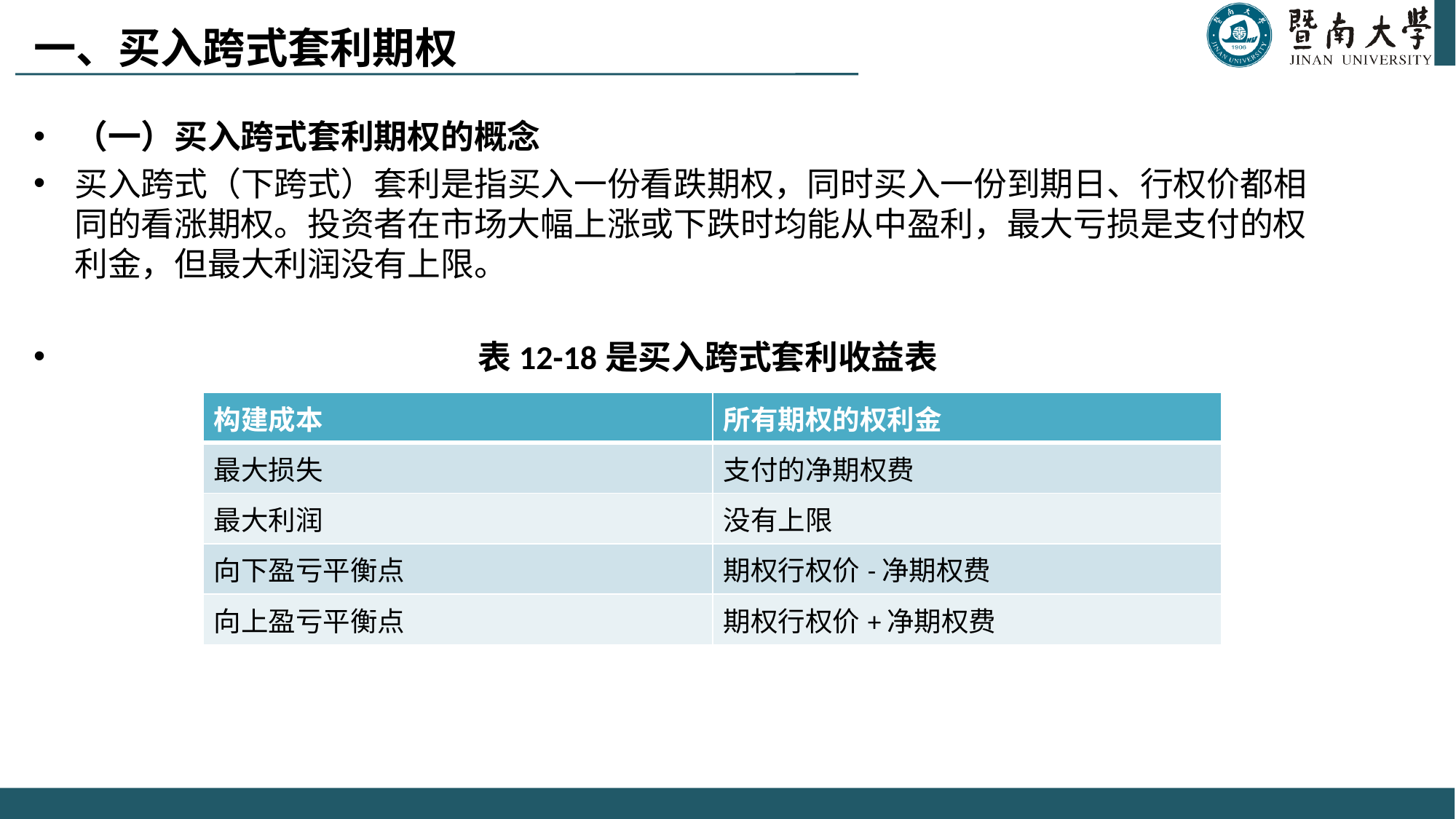

# 一、买入跨式套利期权

（一）买入跨式套利期权的概念
买入跨式（下跨式）套利是指买入一份看跌期权，同时买入一份到期日、行权价都相同的看涨期权。投资者在市场大幅上涨或下跌时均能从中盈利，最大亏损是支付的权利金，但最大利润没有上限。

                                                     表12-18是买入跨式套利收益表
| 构建成本 | 所有期权的权利金 |
| --- | --- |
| 最大损失 | 支付的净期权费 |
| 最大利润 | 没有上限 |
| 向下盈亏平衡点 | 期权行权价-净期权费 |
| 向上盈亏平衡点 | 期权行权价+净期权费 |